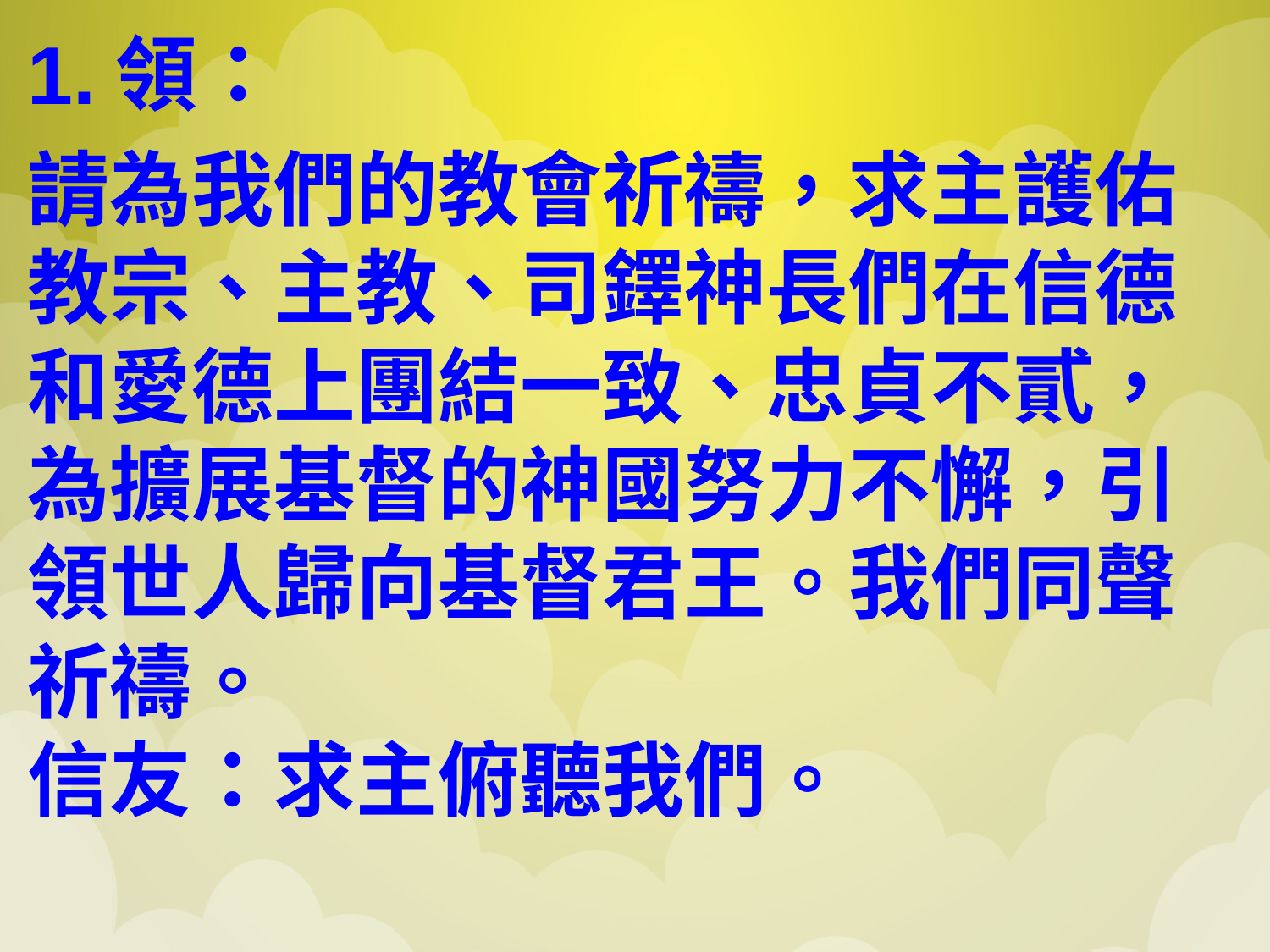

1.領：
請為我們的教會祈禱，求主護佑教宗、主教、司鐸神長們在信德和愛德上團結一致、忠貞不貳，為擴展基督的神國努力不懈，引領世人歸向基督君王。我們同聲祈禱。
信友：求主俯聽我們。